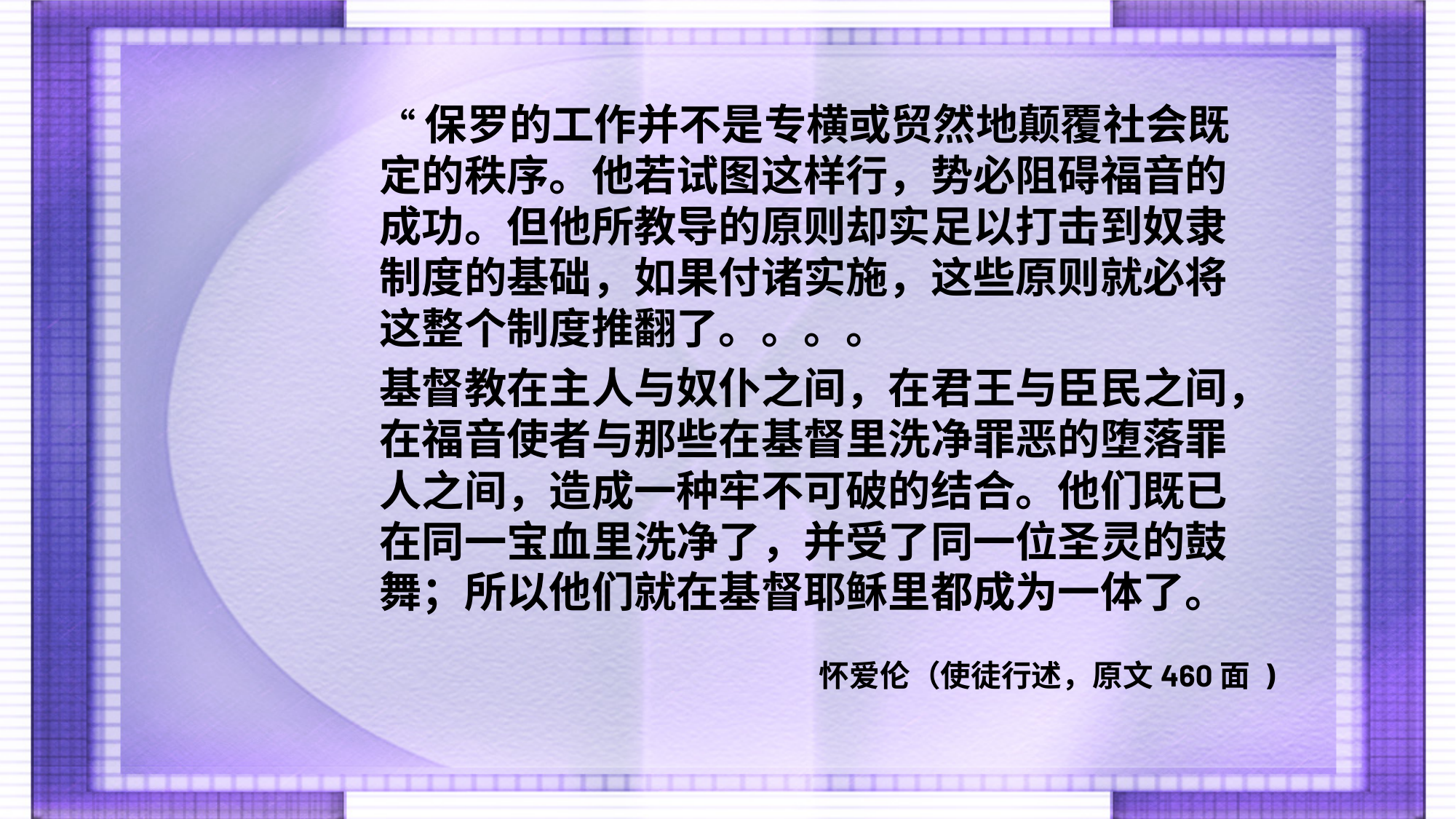

“保罗的工作并不是专横或贸然地颠覆社会既定的秩序。他若试图这样行，势必阻碍福音的成功。但他所教导的原则却实足以打击到奴隶制度的基础，如果付诸实施，这些原则就必将这整个制度推翻了。。。。
基督教在主人与奴仆之间，在君王与臣民之间，在福音使者与那些在基督里洗净罪恶的堕落罪人之间，造成一种牢不可破的结合。他们既已在同一宝血里洗净了，并受了同一位圣灵的鼓舞；所以他们就在基督耶稣里都成为一体了。
怀爱伦（使徒行述，原文460面 )